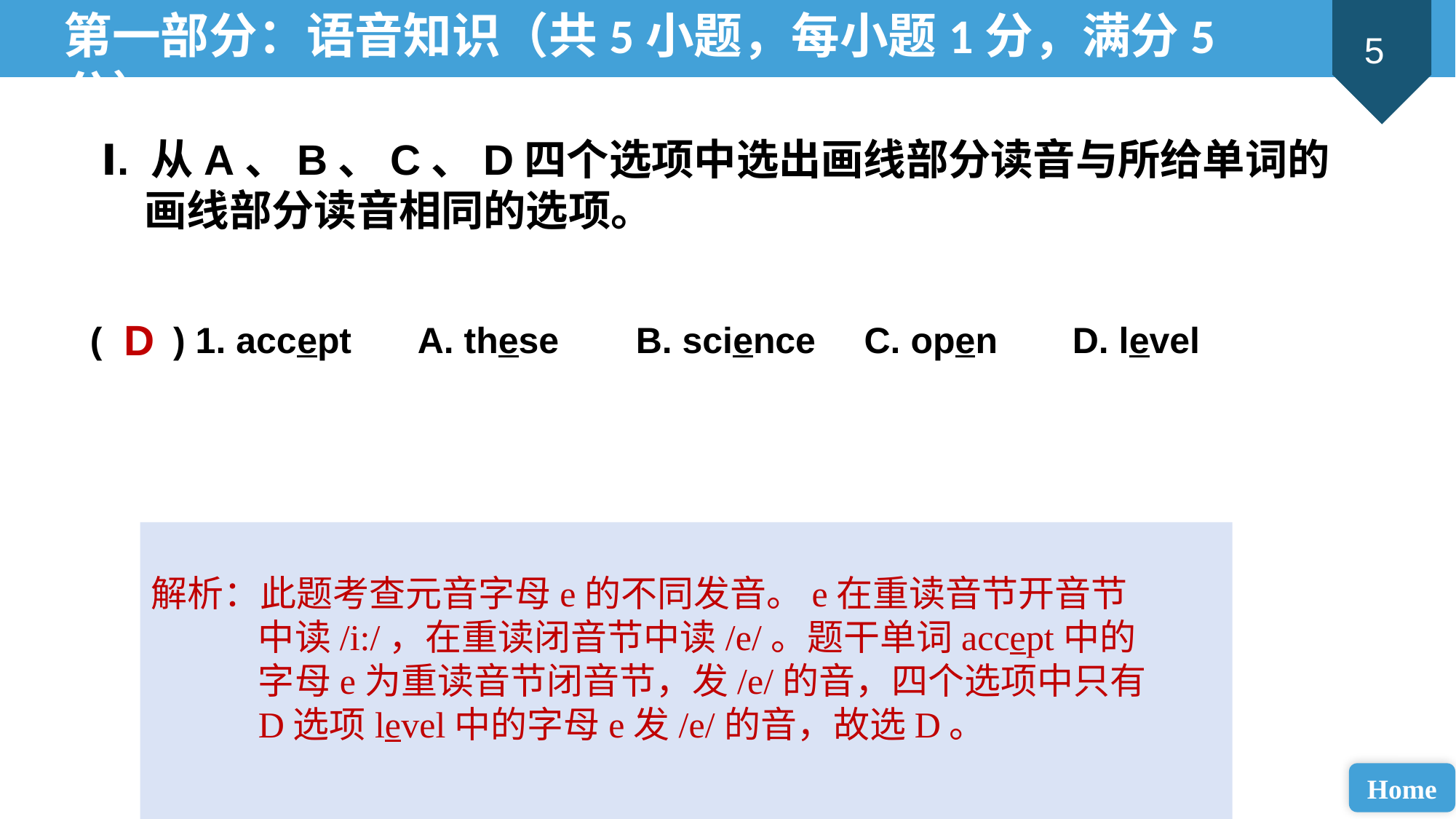

第一部分：语音知识（共5小题，每小题1分，满分5分）
Ⅰ. 从A、B、C、D四个选项中选出画线部分读音与所给单词的画线部分读音相同的选项。
(       ) 1. accept 	A. these 	B. science	 C. open 	D. level
D

解析：此题考查元音字母e的不同发音。e在重读音节开音节中读/i:/，在重读闭音节中读/e/。题干单词accept中的字母e为重读音节闭音节，发/e/的音，四个选项中只有D选项level中的字母e发/e/的音，故选D。